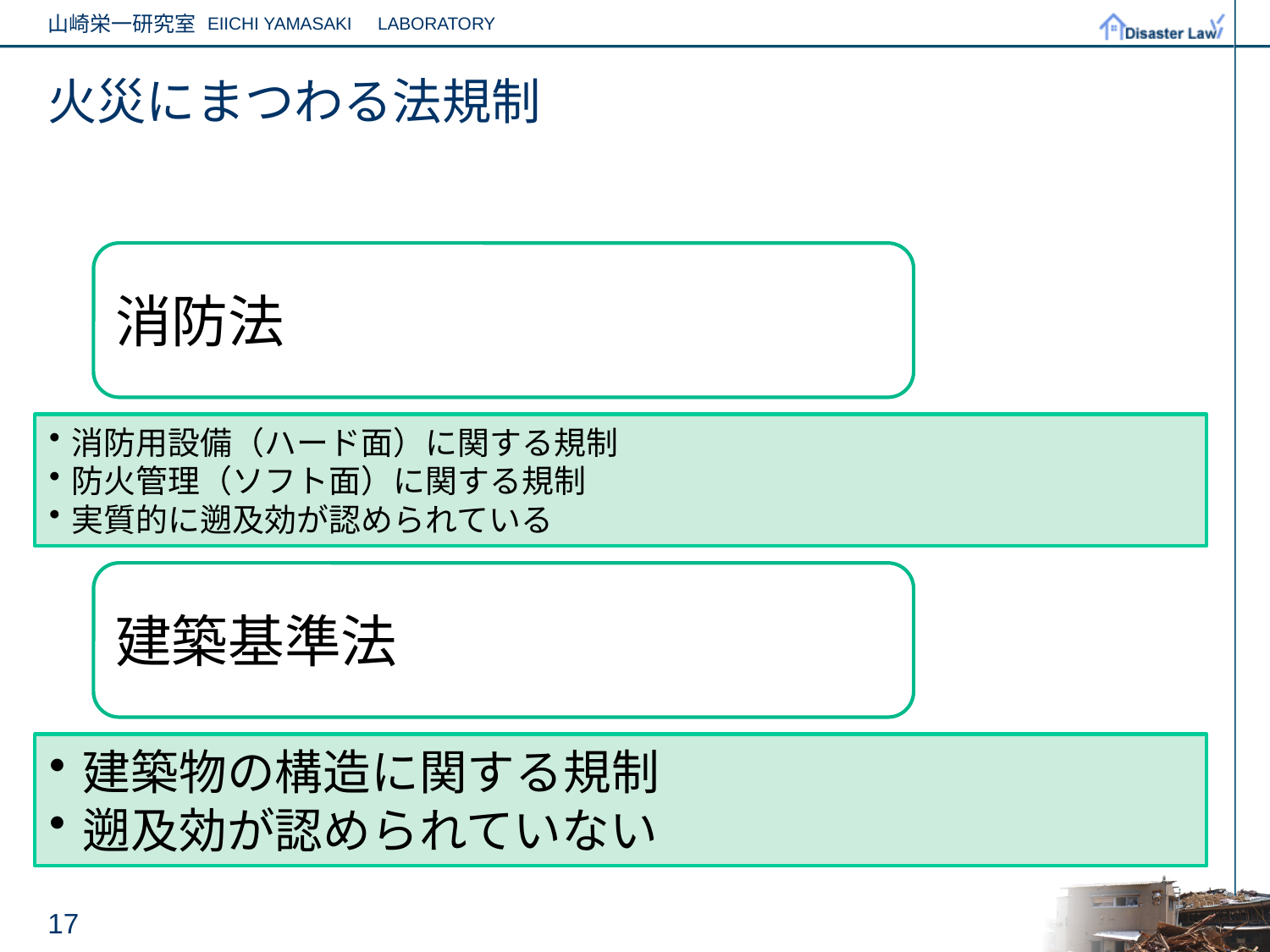

# 火災にまつわる法規制
消防法
消防用設備（ハード面）に関する規制
防火管理（ソフト面）に関する規制
実質的に遡及効が認められている
建築基準法
建築物の構造に関する規制
遡及効が認められていない
17